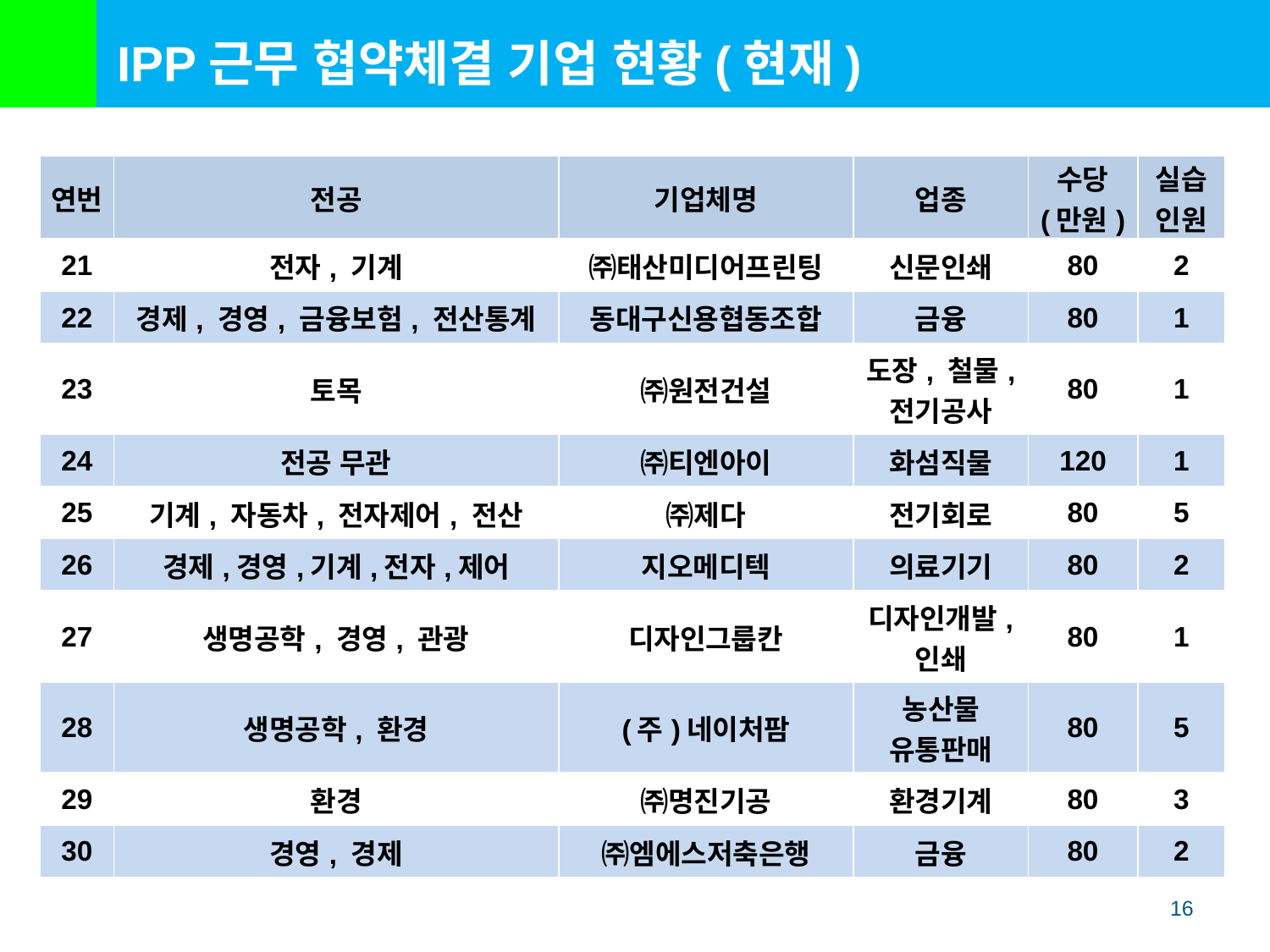

IPP근무 협약체결 기업 현황(현재)
| 연번 | 전공 | 기업체명 | 업종 | 수당 (만원) | 실습 인원 |
| --- | --- | --- | --- | --- | --- |
| 21 | 전자, 기계 | ㈜태산미디어프린팅 | 신문인쇄 | 80 | 2 |
| 22 | 경제, 경영, 금융보험, 전산통계 | 동대구신용협동조합 | 금융 | 80 | 1 |
| 23 | 토목 | ㈜원전건설 | 도장, 철물, 전기공사 | 80 | 1 |
| 24 | 전공 무관 | ㈜티엔아이 | 화섬직물 | 120 | 1 |
| 25 | 기계, 자동차, 전자제어, 전산 | ㈜제다 | 전기회로 | 80 | 5 |
| 26 | 경제,경영,기계,전자,제어 | 지오메디텍 | 의료기기 | 80 | 2 |
| 27 | 생명공학, 경영, 관광 | 디자인그룹칸 | 디자인개발, 인쇄 | 80 | 1 |
| 28 | 생명공학, 환경 | (주)네이처팜 | 농산물 유통판매 | 80 | 5 |
| 29 | 환경 | ㈜명진기공 | 환경기계 | 80 | 3 |
| 30 | 경영, 경제 | ㈜엠에스저축은행 | 금융 | 80 | 2 |
16